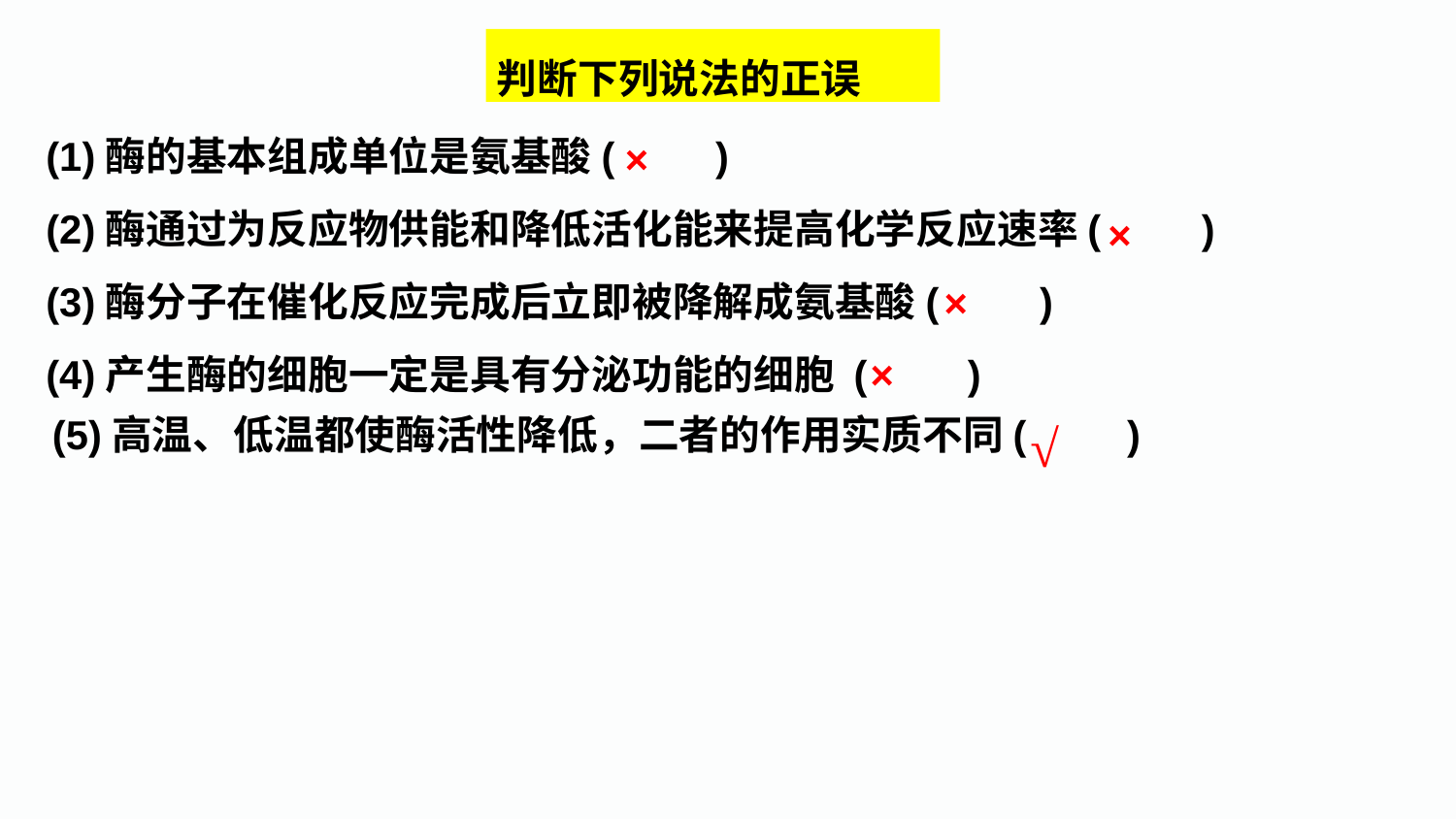

判断下列说法的正误
(1)酶的基本组成单位是氨基酸(　　)
(2)酶通过为反应物供能和降低活化能来提高化学反应速率(　　)
(3)酶分子在催化反应完成后立即被降解成氨基酸(　　)
(4)产生酶的细胞一定是具有分泌功能的细胞 (　　)
×
×
×
×
√
(5)高温、低温都使酶活性降低，二者的作用实质不同(　　)